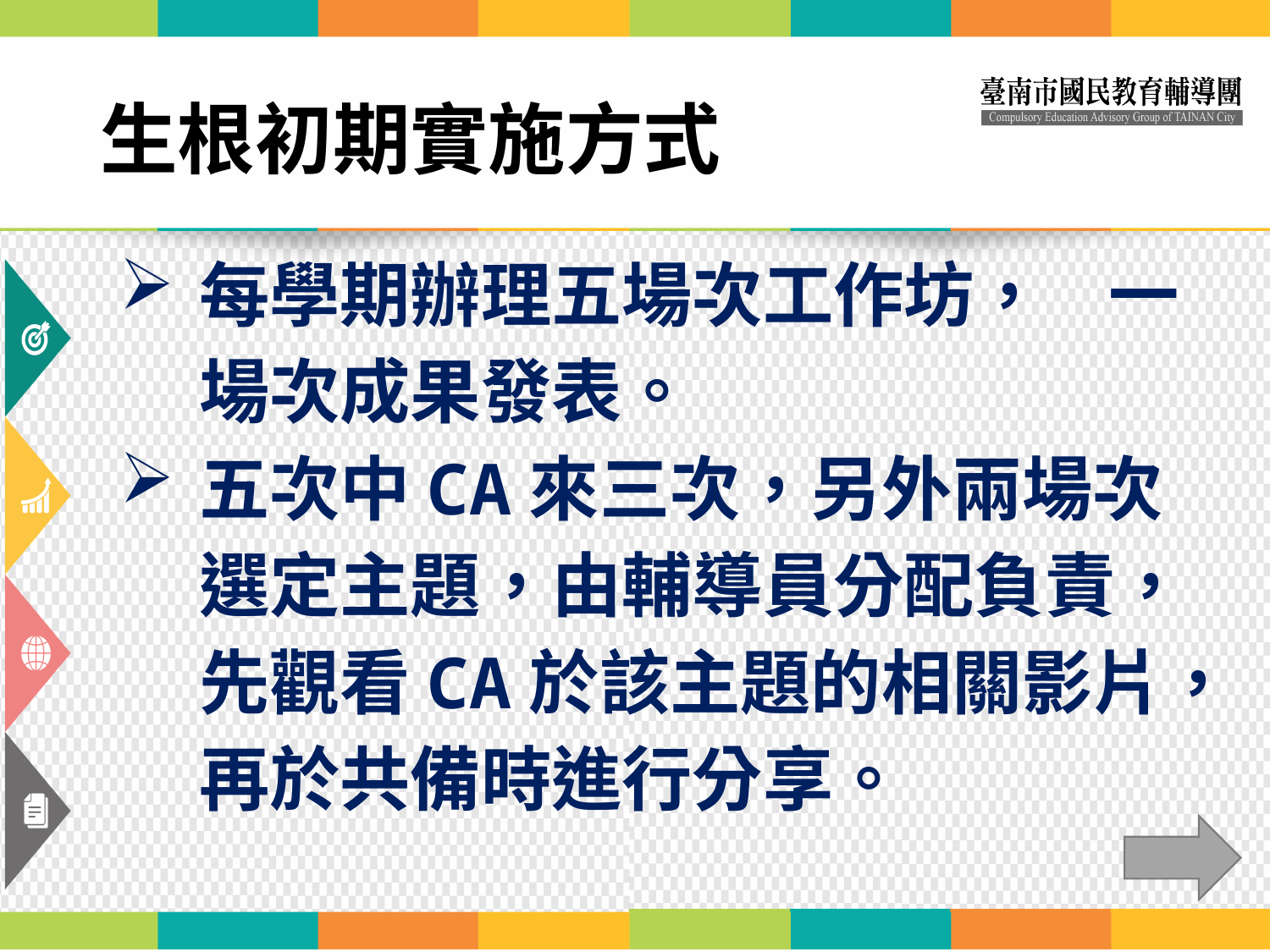

# 生根初期實施方式
每學期辦理五場次工作坊，    一場次成果發表。
五次中CA來三次，另外兩場次選定主題，由輔導員分配負責，先觀看CA於該主題的相關影片，再於共備時進行分享。